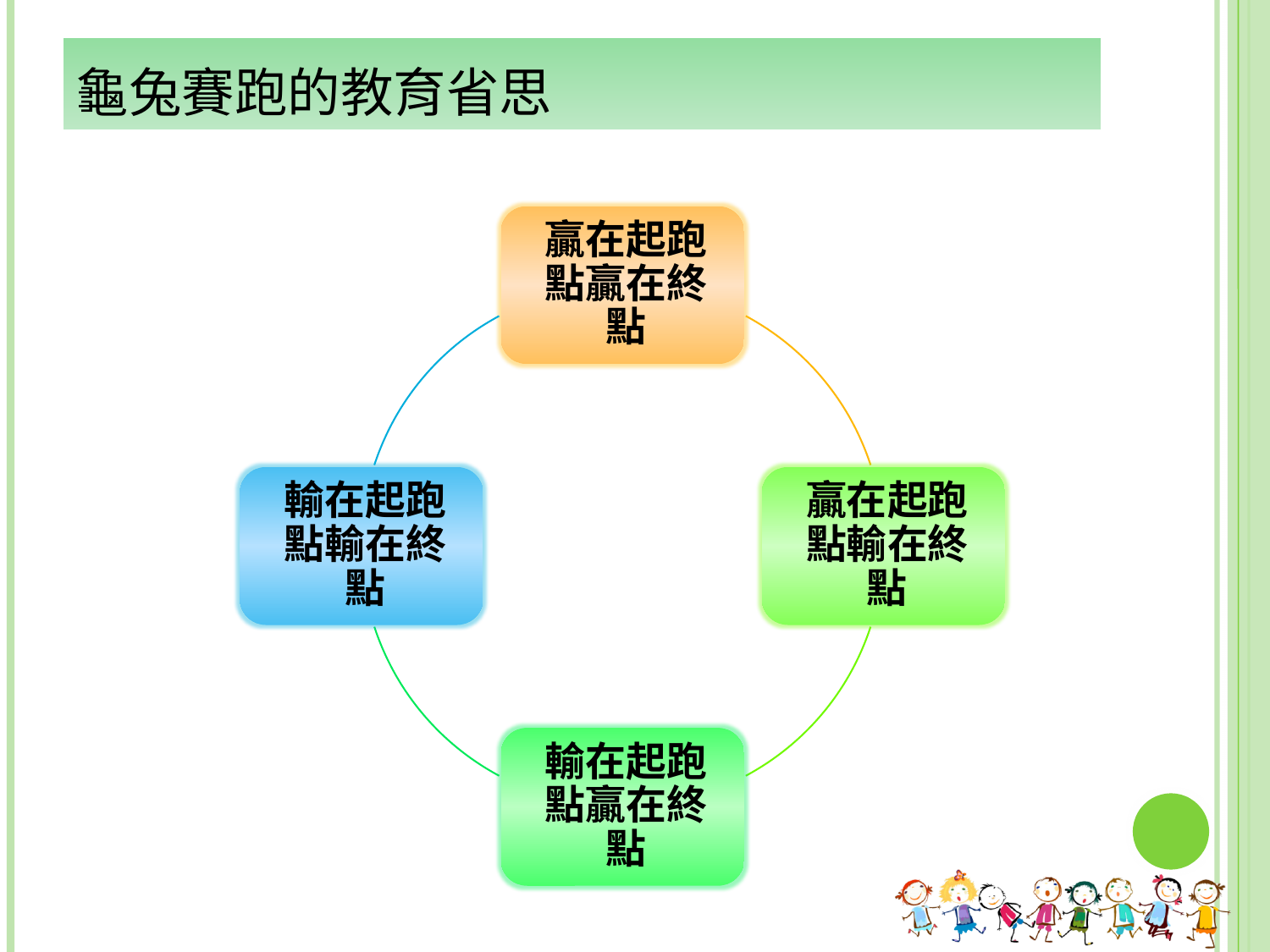

# 龜兔賽跑的教育省思
贏在起跑點贏在終點
贏在起跑點輸在終點
輸在起跑點贏在終點
輸在起跑點輸在終點